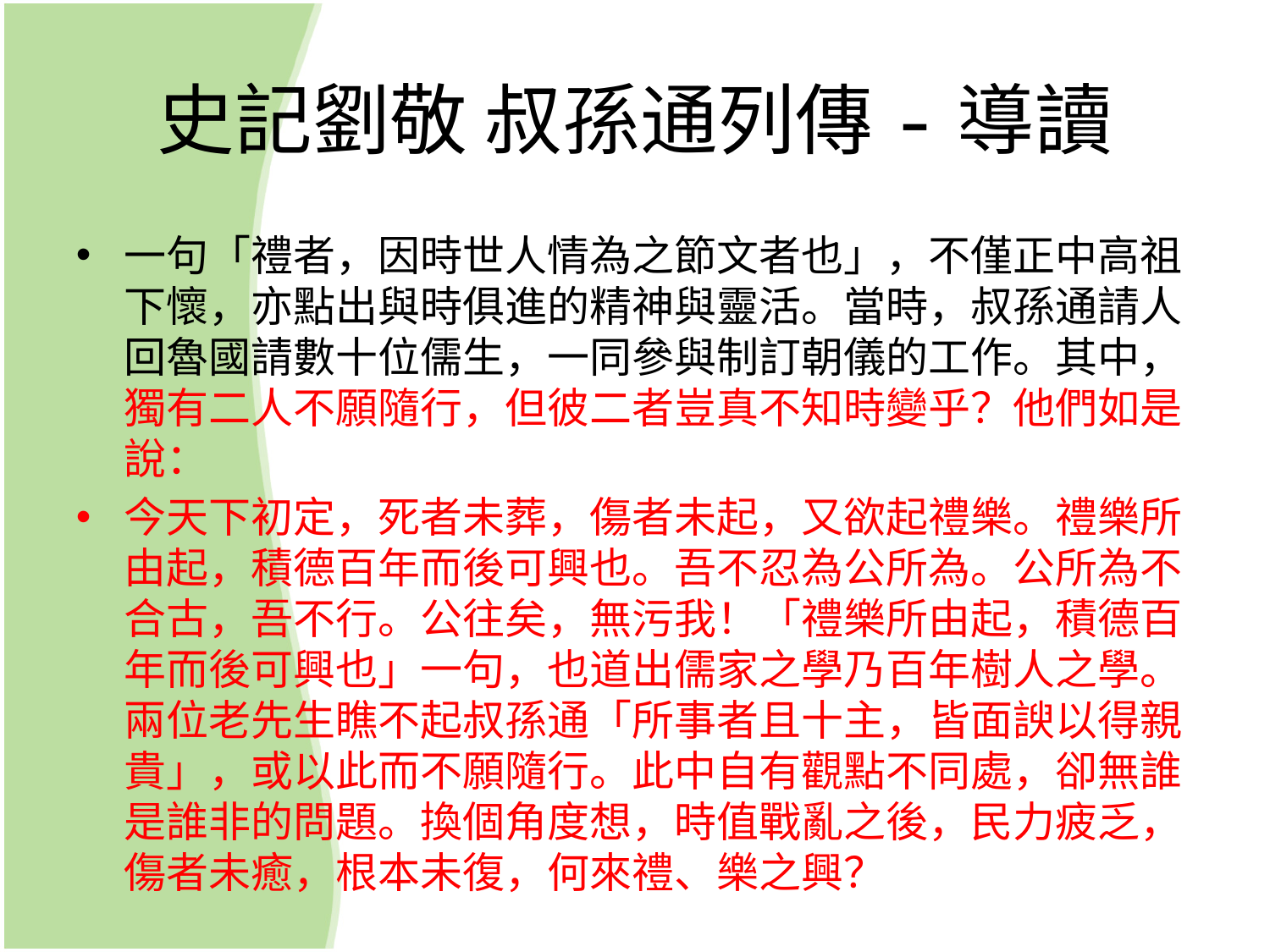

# 史記劉敬 叔孫通列傳-導讀
一句「禮者，因時世人情為之節文者也」，不僅正中高祖下懷，亦點出與時俱進的精神與靈活。當時，叔孫通請人回魯國請數十位儒生，一同參與制訂朝儀的工作。其中，獨有二人不願隨行，但彼二者豈真不知時變乎？他們如是說：
今天下初定，死者未葬，傷者未起，又欲起禮樂。禮樂所由起，積德百年而後可興也。吾不忍為公所為。公所為不合古，吾不行。公往矣，無污我！「禮樂所由起，積德百年而後可興也」一句，也道出儒家之學乃百年樹人之學。兩位老先生瞧不起叔孫通「所事者且十主，皆面諛以得親貴」，或以此而不願隨行。此中自有觀點不同處，卻無誰是誰非的問題。換個角度想，時值戰亂之後，民力疲乏，傷者未癒，根本未復，何來禮、樂之興？